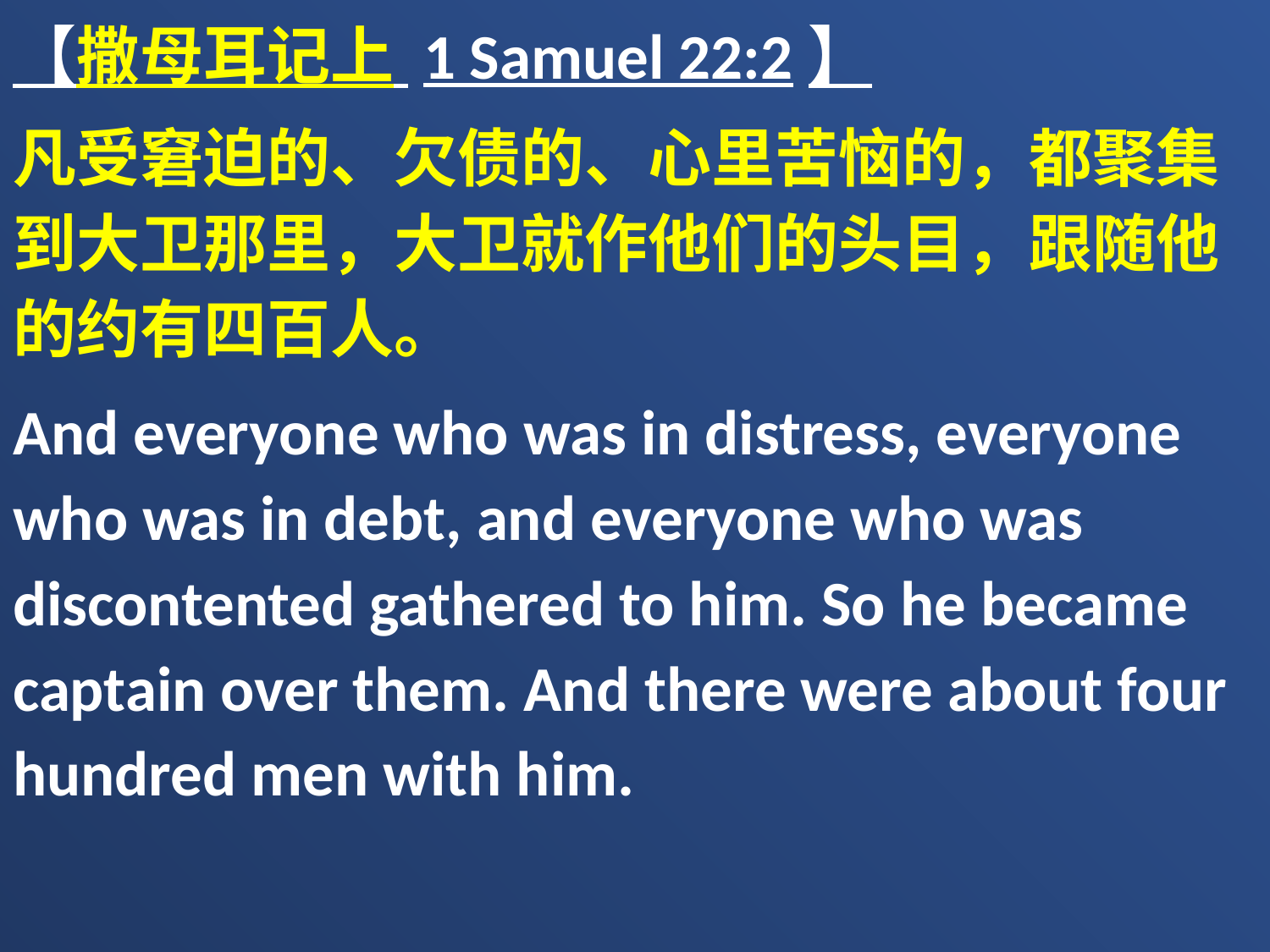

【撒母耳记上 1 Samuel 22:2】
凡受窘迫的、欠债的、心里苦恼的，都聚集到大卫那里，大卫就作他们的头目，跟随他的约有四百人。
And everyone who was in distress, everyone who was in debt, and everyone who was discontented gathered to him. So he became captain over them. And there were about four hundred men with him.